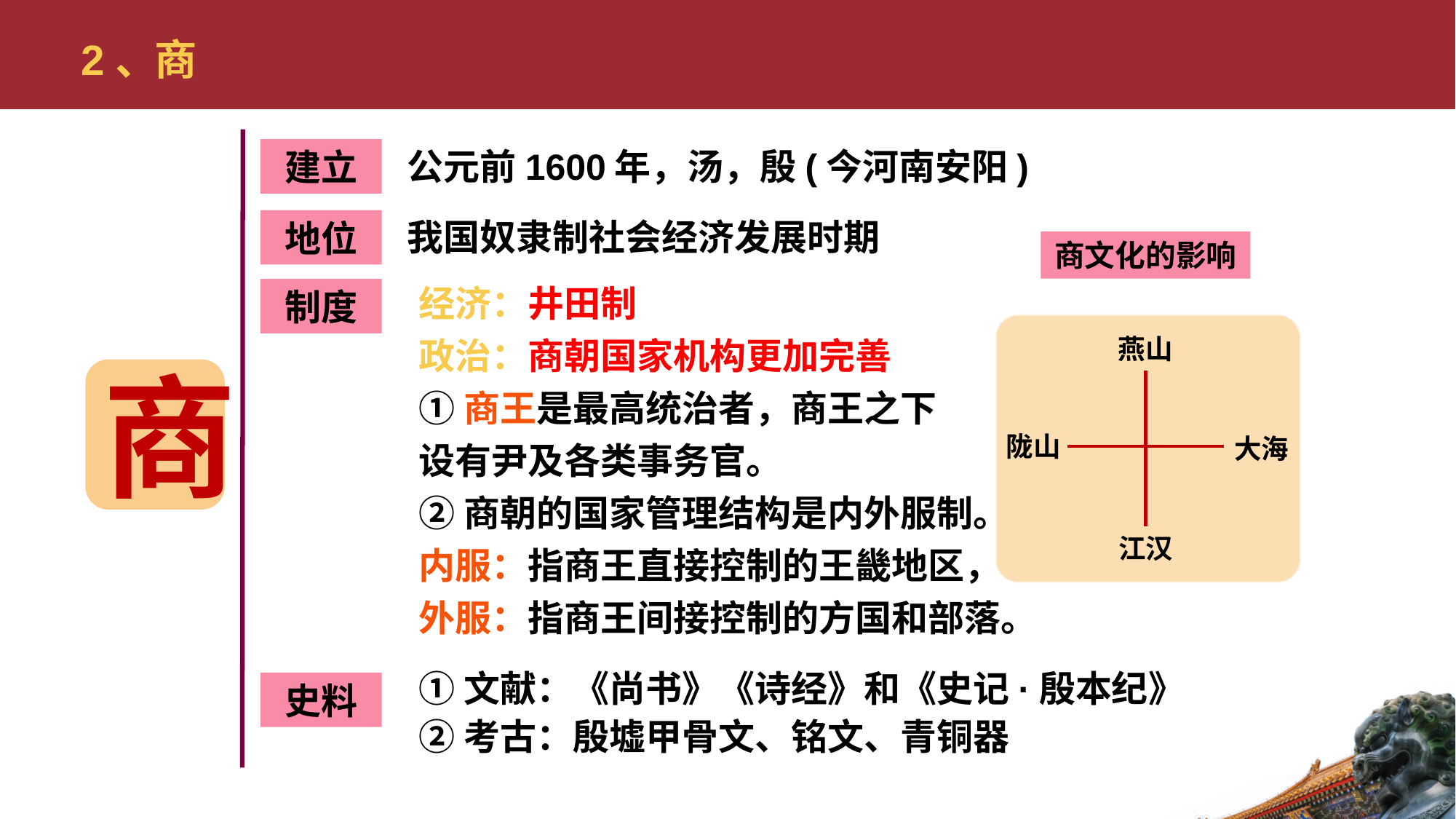

# 2、商
商
公元前1600年，汤，殷(今河南安阳)
建立
我国奴隶制社会经济发展时期
地位
商文化的影响
经济：井田制
政治：商朝国家机构更加完善
①商王是最高统治者，商王之下
设有尹及各类事务官。
②商朝的国家管理结构是内外服制。
内服：指商王直接控制的王畿地区，
外服：指商王间接控制的方国和部落。
制度

燕山
陇山
大海
江汉
①文献：《尚书》《诗经》和《史记·殷本纪》等
②考古：殷墟甲骨文、铭文、青铜器
史料